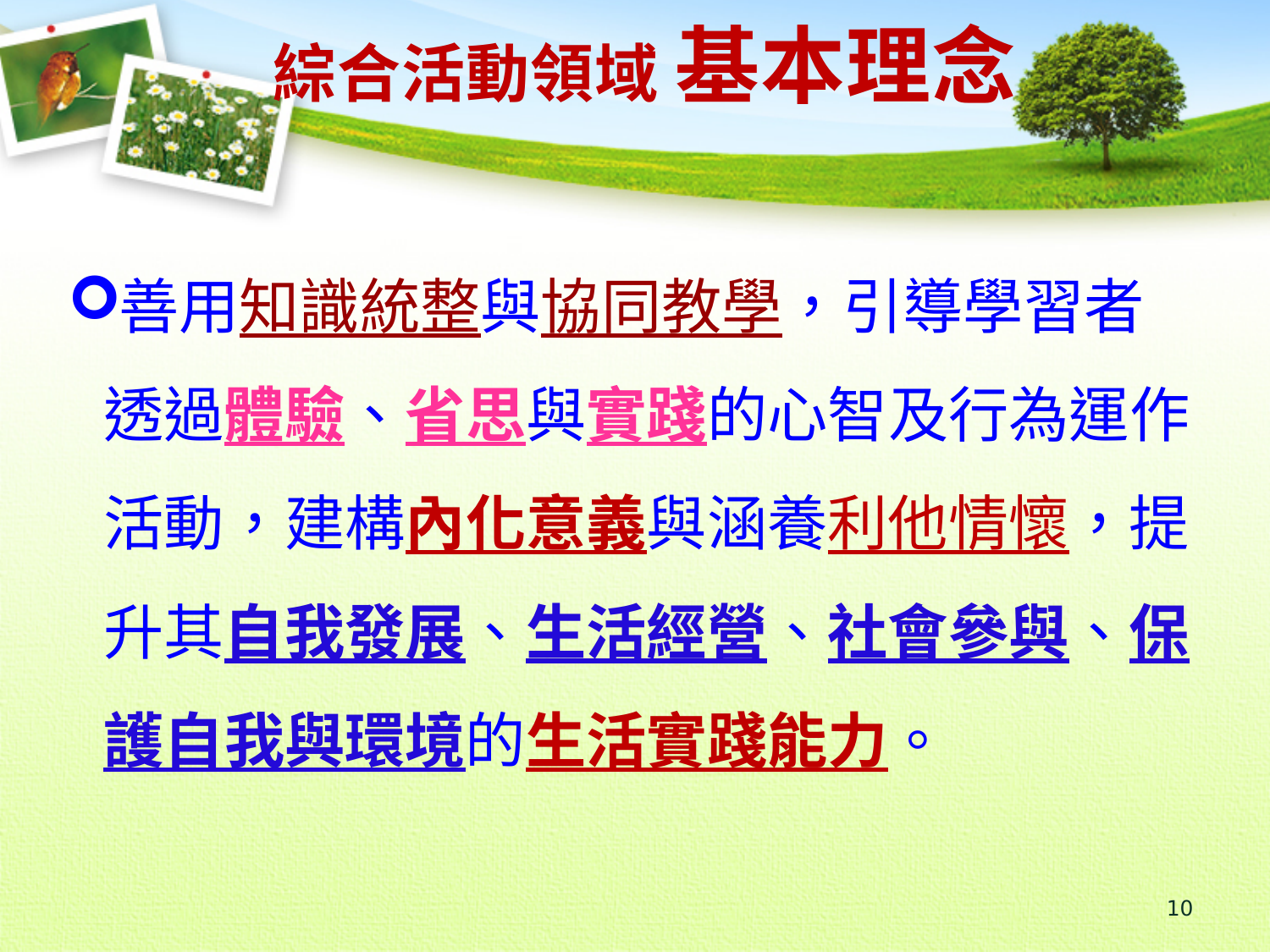

# 綜合活動領域 基本理念
善用知識統整與協同教學，引導學習者透過體驗、省思與實踐的心智及行為運作活動，建構內化意義與涵養利他情懷，提升其自我發展、生活經營、社會參與、保護自我與環境的生活實踐能力。
10